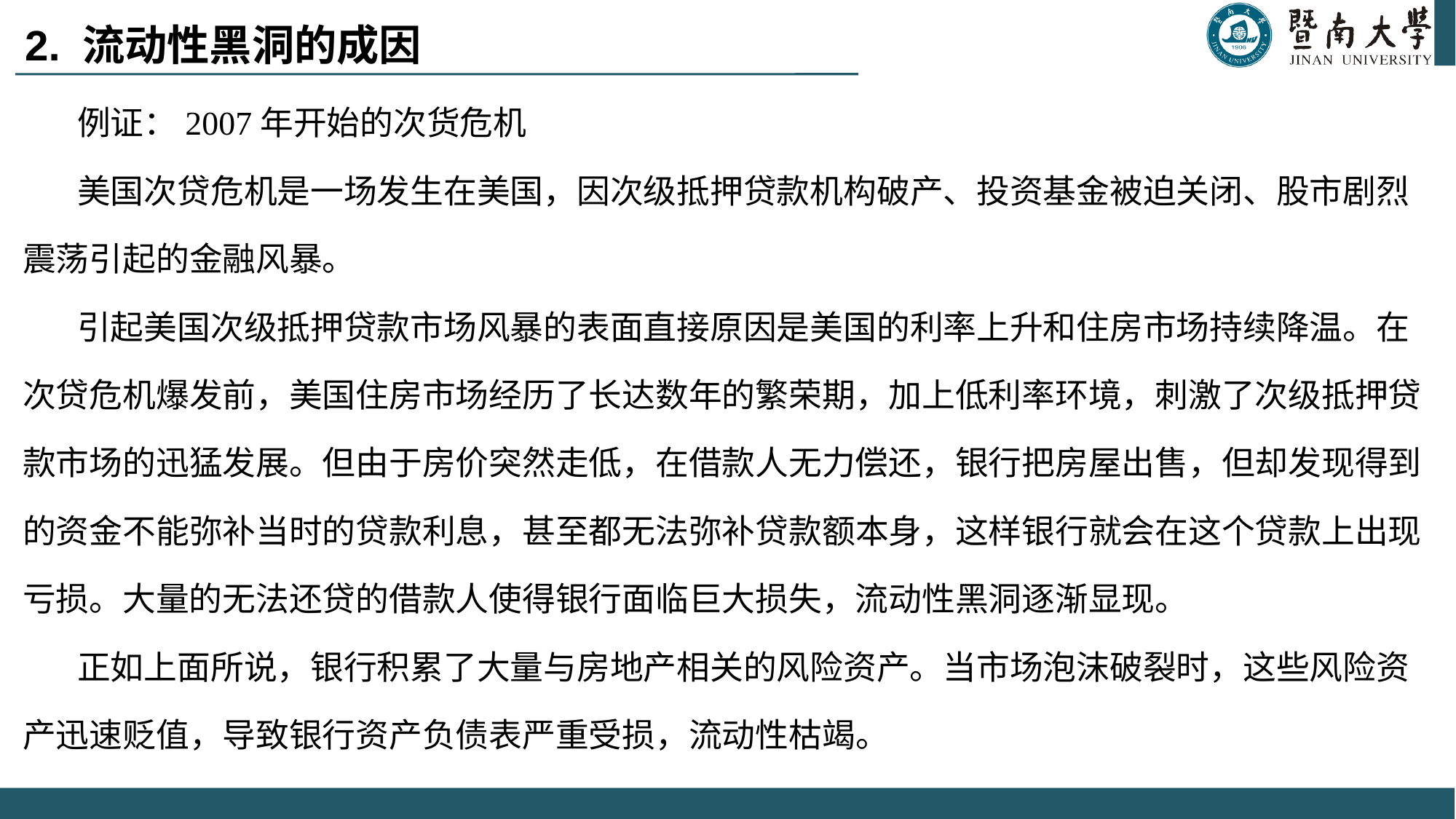

# 2. 流动性黑洞的成因

例证：2007年开始的次货危机
美国次贷危机是一场发生在美国，因次级抵押贷款机构破产、投资基金被迫关闭、股市剧烈震荡引起的金融风暴。
引起美国次级抵押贷款市场风暴的表面直接原因是美国的利率上升和住房市场持续降温。在次贷危机爆发前，美国住房市场经历了长达数年的繁荣期，加上低利率环境，刺激了次级抵押贷款市场的迅猛发展。但由于房价突然走低，在借款人无力偿还，银行把房屋出售，但却发现得到的资金不能弥补当时的贷款利息，甚至都无法弥补贷款额本身，这样银行就会在这个贷款上出现亏损。大量的无法还贷的借款人使得银行面临巨大损失，流动性黑洞逐渐显现。
正如上面所说，银行积累了大量与房地产相关的风险资产。当市场泡沫破裂时，这些风险资产迅速贬值，导致银行资产负债表严重受损，流动性枯竭。